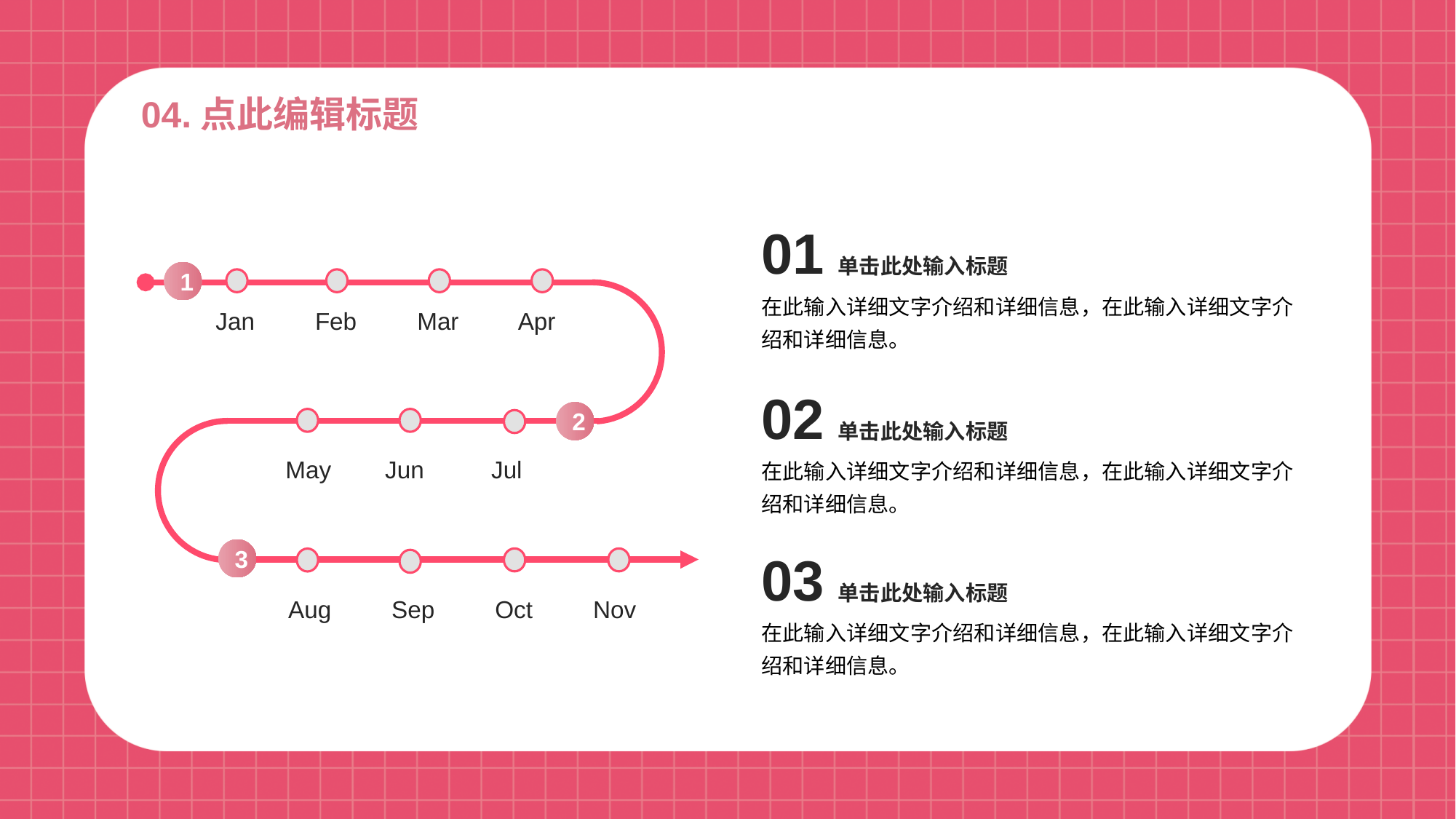

04.点此编辑标题
01单击此处输入标题
在此输入详细文字介绍和详细信息，在此输入详细文字介绍和详细信息。
1

Jan         Feb         Mar         Apr
02单击此处输入标题
在此输入详细文字介绍和详细信息，在此输入详细文字介绍和详细信息。
2

May        Jun          Jul
03单击此处输入标题
在此输入详细文字介绍和详细信息，在此输入详细文字介绍和详细信息。
3

Aug         Sep         Oct         Nov